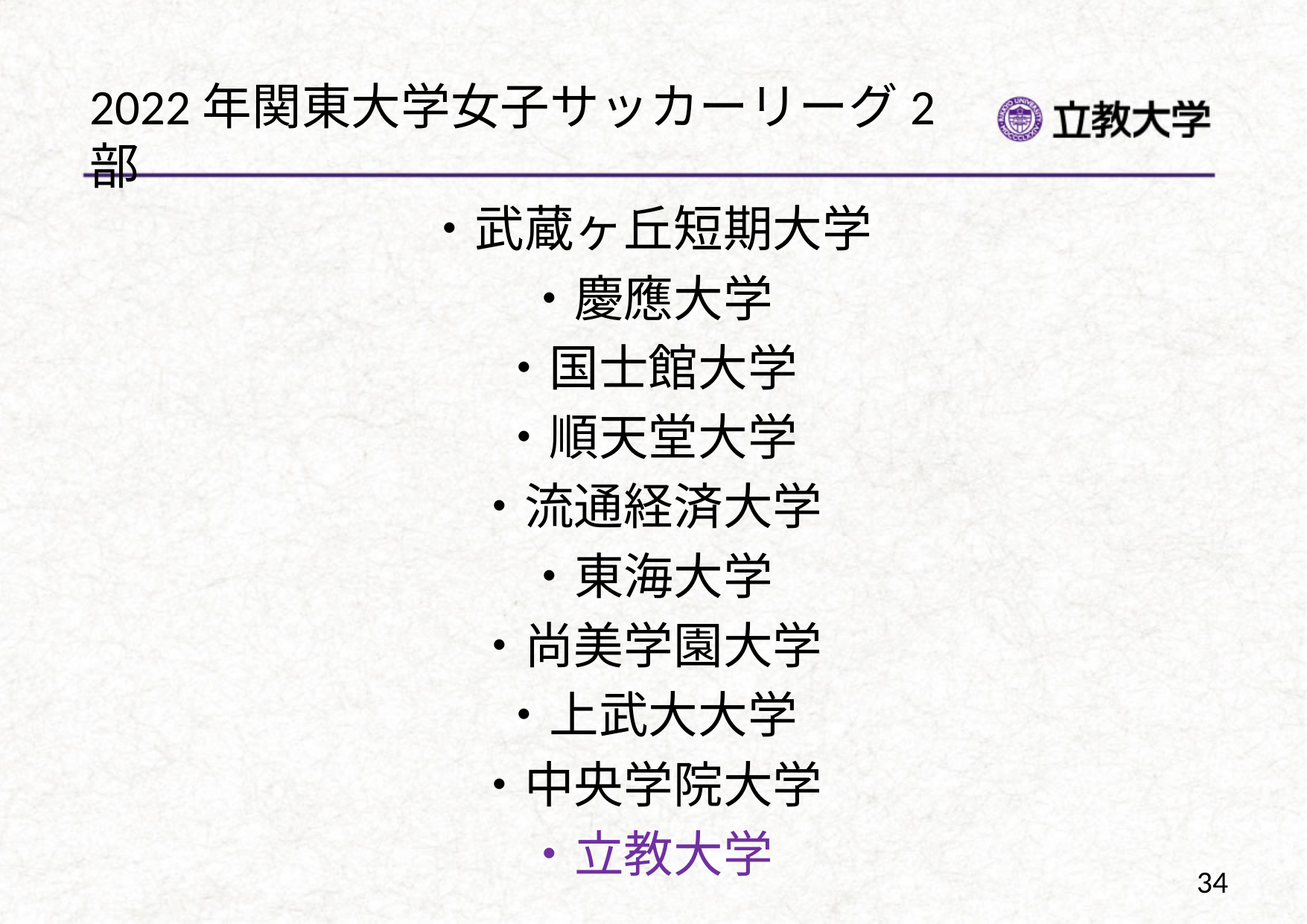

# 2022年関東大学女子サッカーリーグ2部
・武蔵ヶ丘短期大学
・慶應大学
・国士館大学
・順天堂大学
・流通経済大学
・東海大学
・尚美学園大学
・上武大大学
・中央学院大学
・立教大学
34